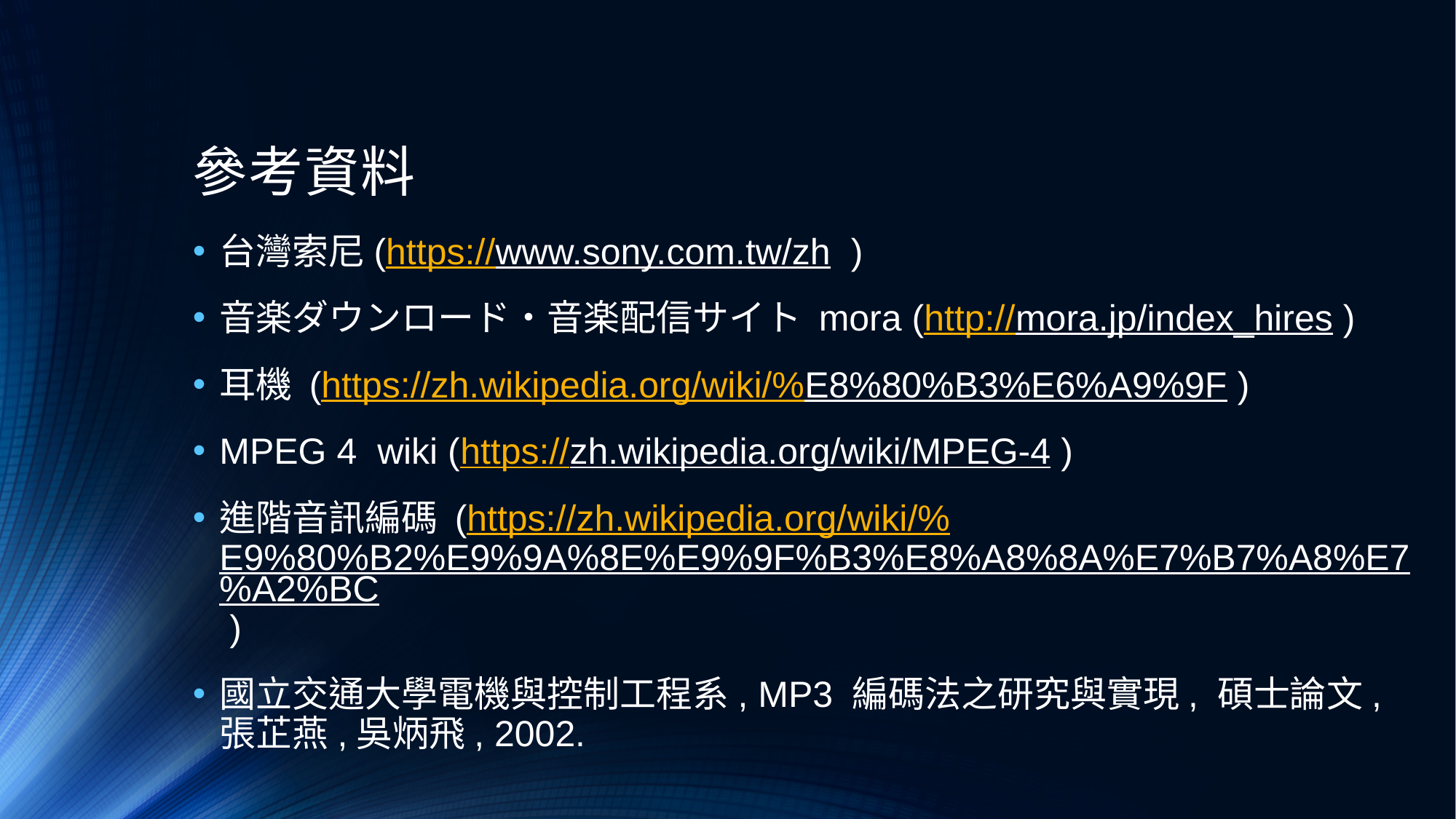

# 參考資料
台灣索尼(https://www.sony.com.tw/zh  )
音楽ダウンロード・音楽配信サイト mora (http://mora.jp/index_hires )
耳機 (https://zh.wikipedia.org/wiki/%E8%80%B3%E6%A9%9F )
MPEG 4  wiki (https://zh.wikipedia.org/wiki/MPEG-4 )
進階音訊編碼 (https://zh.wikipedia.org/wiki/%E9%80%B2%E9%9A%8E%E9%9F%B3%E8%A8%8A%E7%B7%A8%E7%A2%BC )
國立交通大學電機與控制工程系, MP3 編碼法之研究與實現, 碩士論文, 張芷燕,吳炳飛, 2002.